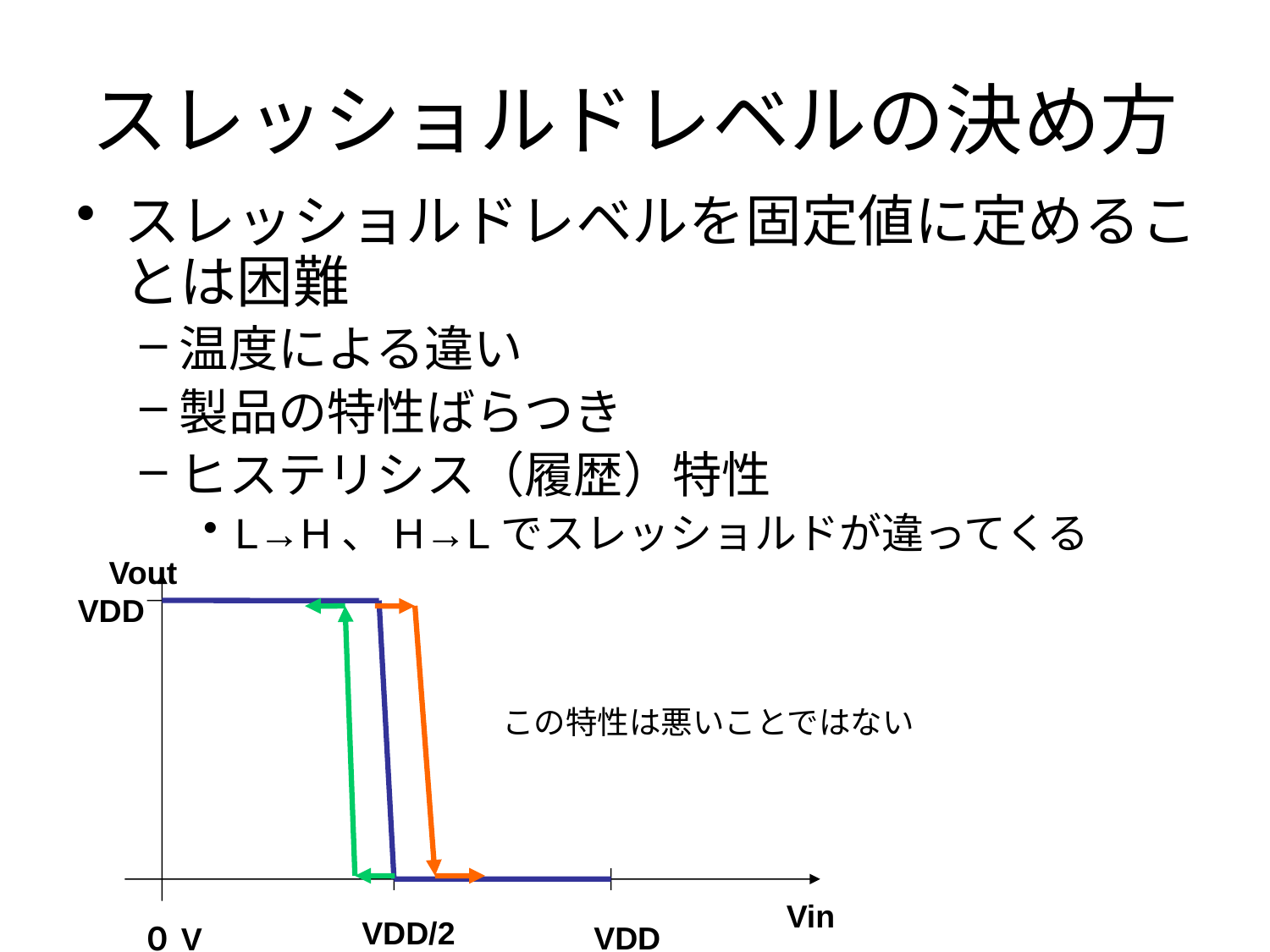

# スレッショルドレベルの決め方
スレッショルドレベルを固定値に定めることは困難
温度による違い
製品の特性ばらつき
ヒステリシス（履歴）特性
L→H、H→Lでスレッショルドが違ってくる

Vout

VDD

この特性は悪いことではない

Vin
VDD/2
VDD
０V